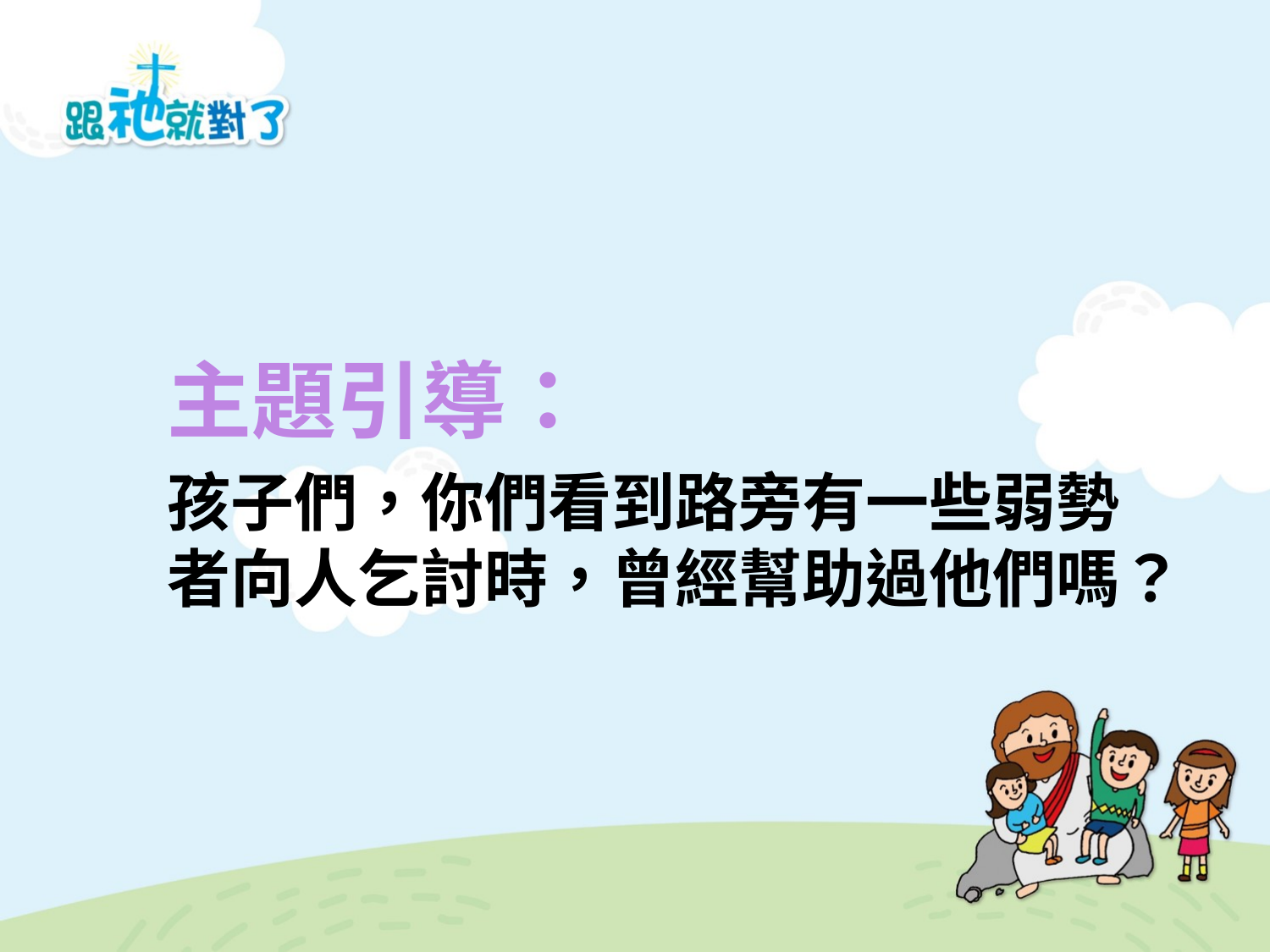

主題引導：
孩子們，你們看到路旁有一些弱勢者向人乞討時，曾經幫助過他們嗎？